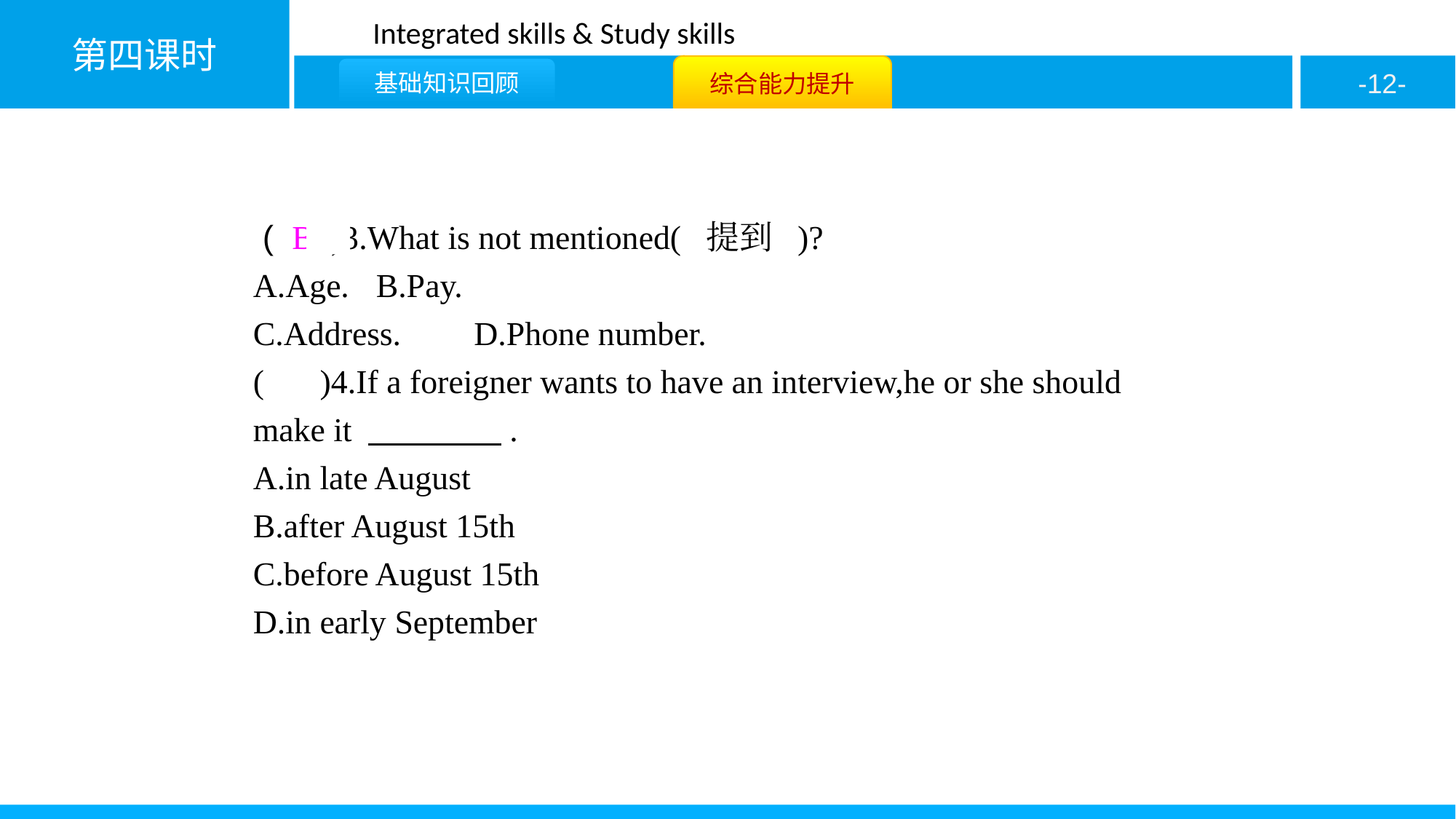

(  B  )3.What is not mentioned(  提到  )?
A.Age.	B.Pay.
C.Address.	D.Phone number.
(  C  )4.If a foreigner wants to have an interview,he or she should make it 　　　　.
A.in late August
B.after August 15th
C.before August 15th
D.in early September